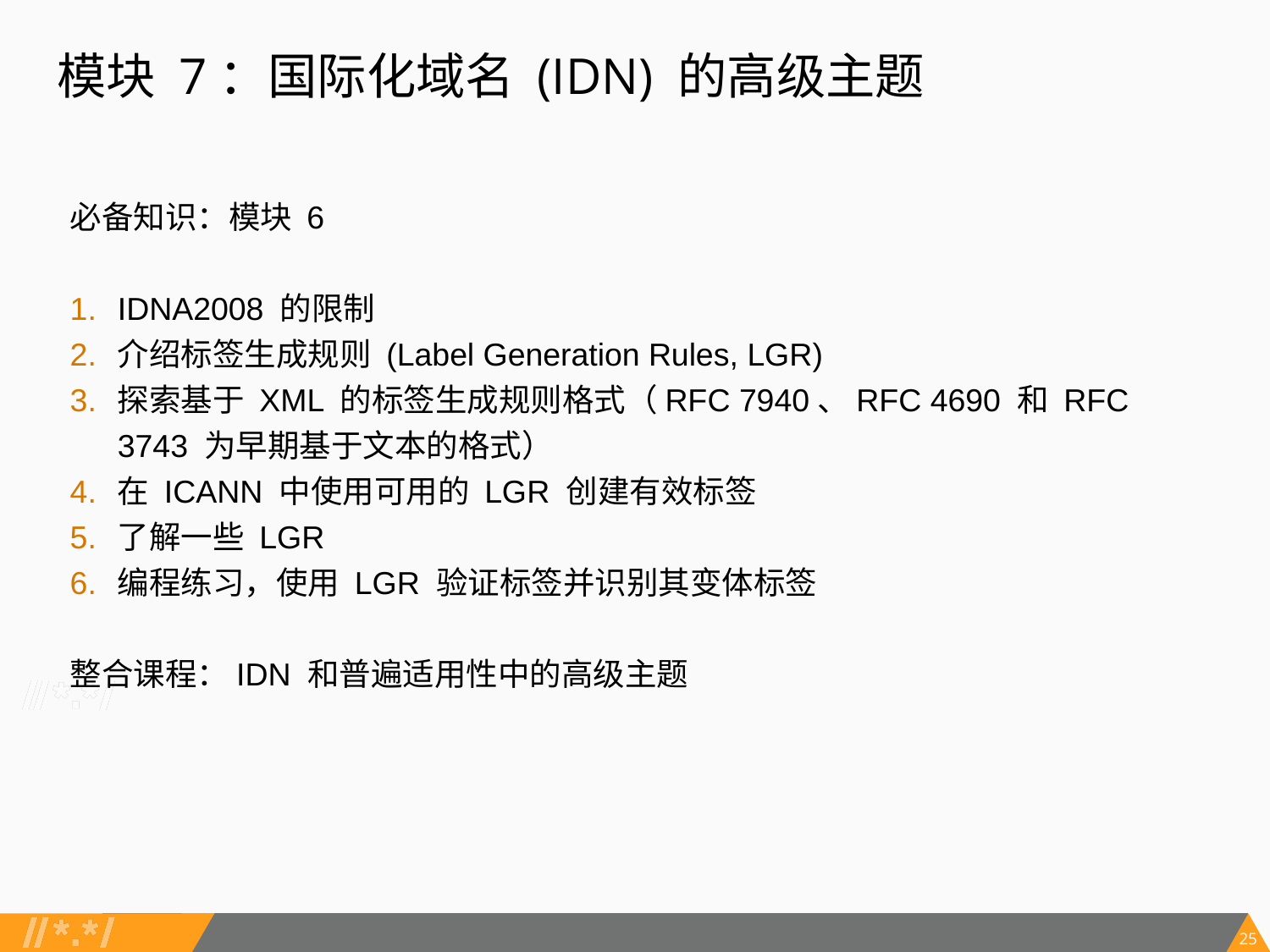

# 模块 7：国际化域名 (IDN) 的高级主题
必备知识：模块 6

IDNA2008 的限制
介绍标签生成规则 (Label Generation Rules, LGR)
探索基于 XML 的标签生成规则格式（RFC 7940、RFC 4690 和 RFC 3743 为早期基于文本的格式）
在 ICANN 中使用可用的 LGR 创建有效标签
了解一些 LGR
编程练习，使用 LGR 验证标签并识别其变体标签

整合课程：IDN 和普遍适用性中的高级主题